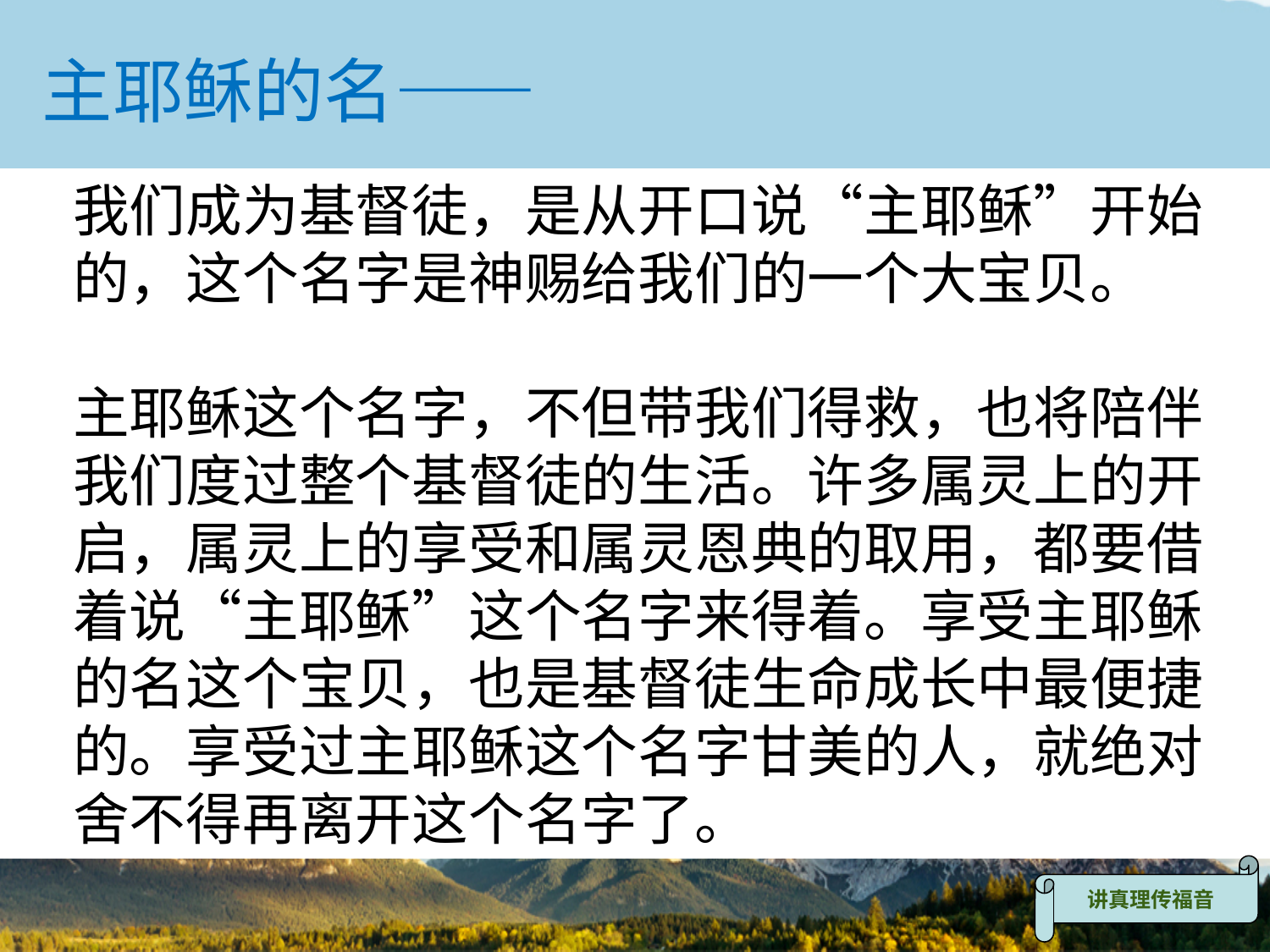

主耶稣的名——
我们成为基督徒，是从开口说“主耶稣”开始的，这个名字是神赐给我们的一个大宝贝。

主耶稣这个名字，不但带我们得救，也将陪伴我们度过整个基督徒的生活。许多属灵上的开启，属灵上的享受和属灵恩典的取用，都要借着说“主耶稣”这个名字来得着。享受主耶稣的名这个宝贝，也是基督徒生命成长中最便捷的。享受过主耶稣这个名字甘美的人，就绝对舍不得再离开这个名字了。
讲真理传福音